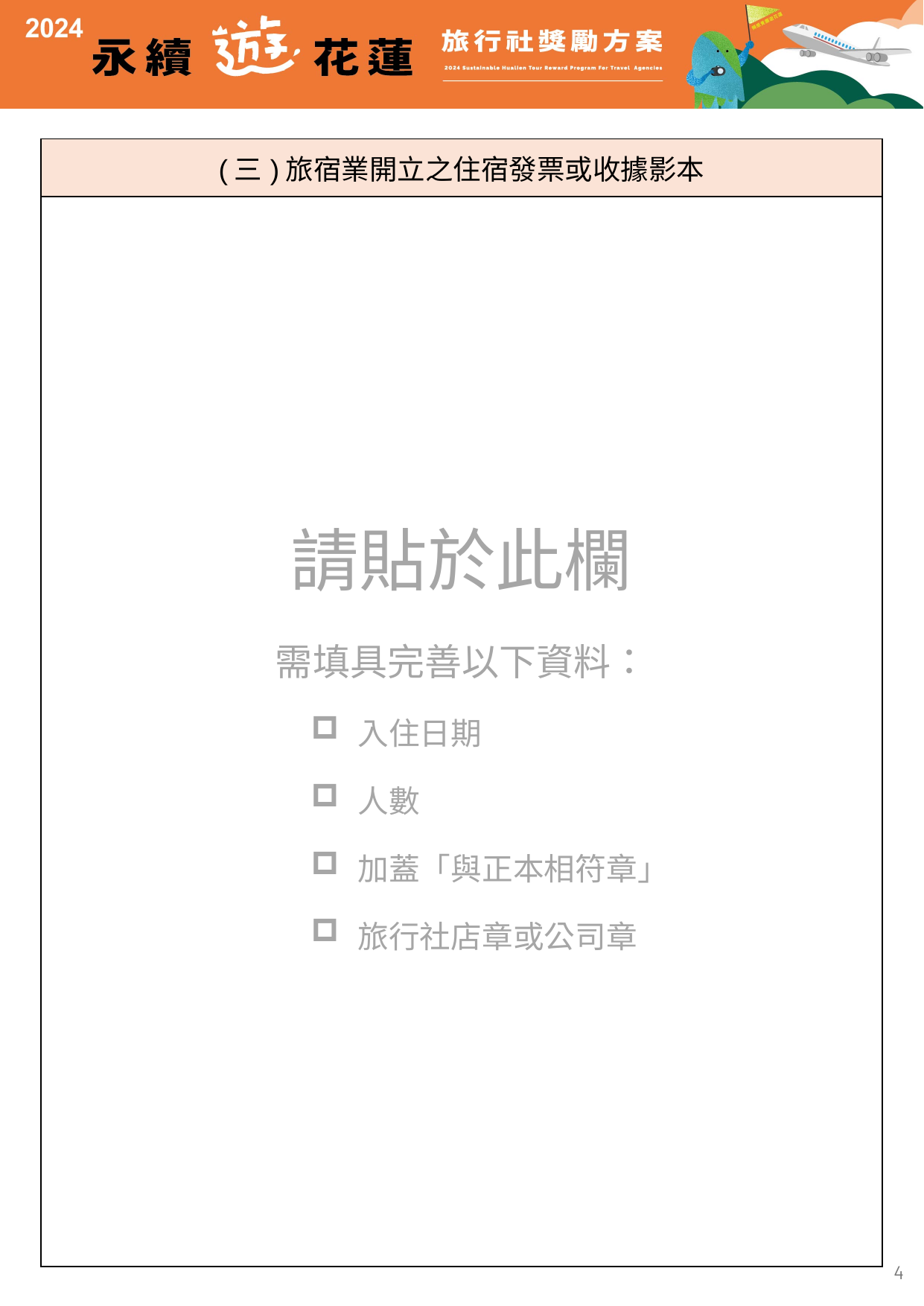

| (三)旅宿業開立之住宿發票或收據影本 |
| --- |
| 請貼於此欄 需填具完善以下資料： 入住日期 人數 加蓋「與正本相符章」 旅行社店章或公司章 |
4